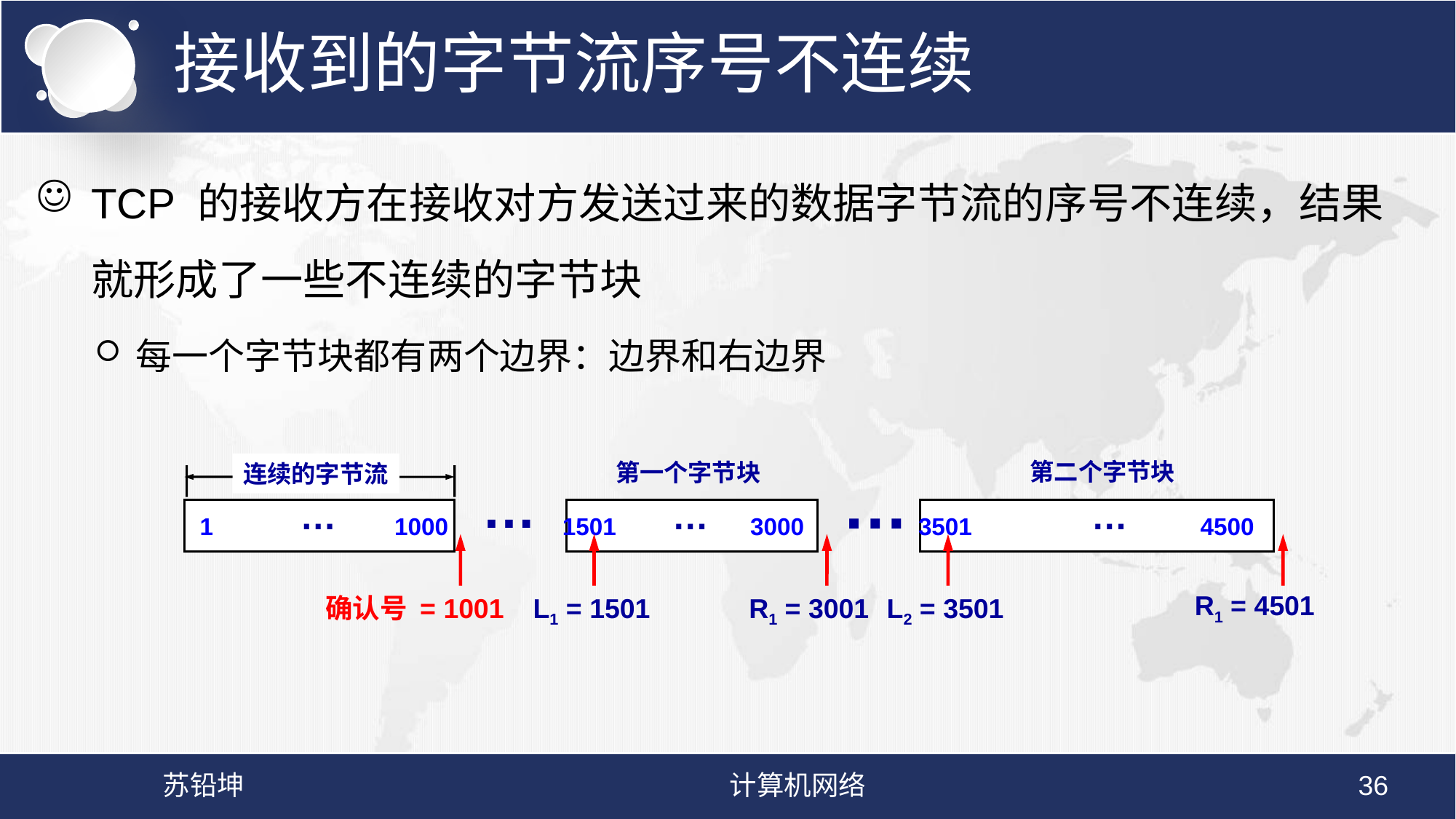

# 接收到的字节流序号不连续

TCP 的接收方在接收对方发送过来的数据字节流的序号不连续，结果就形成了一些不连续的字节块
每一个字节块都有两个边界：边界和右边界
第二个字节块
第一个字节块
连续的字节流
…

…

…
…
…

1                           1000                 1501                    3000                 3501                                  4500

R1 = 4501
确认号 = 1001
L1 = 1501
R1 = 3001
L2 = 3501
苏铅坤
计算机网络
36